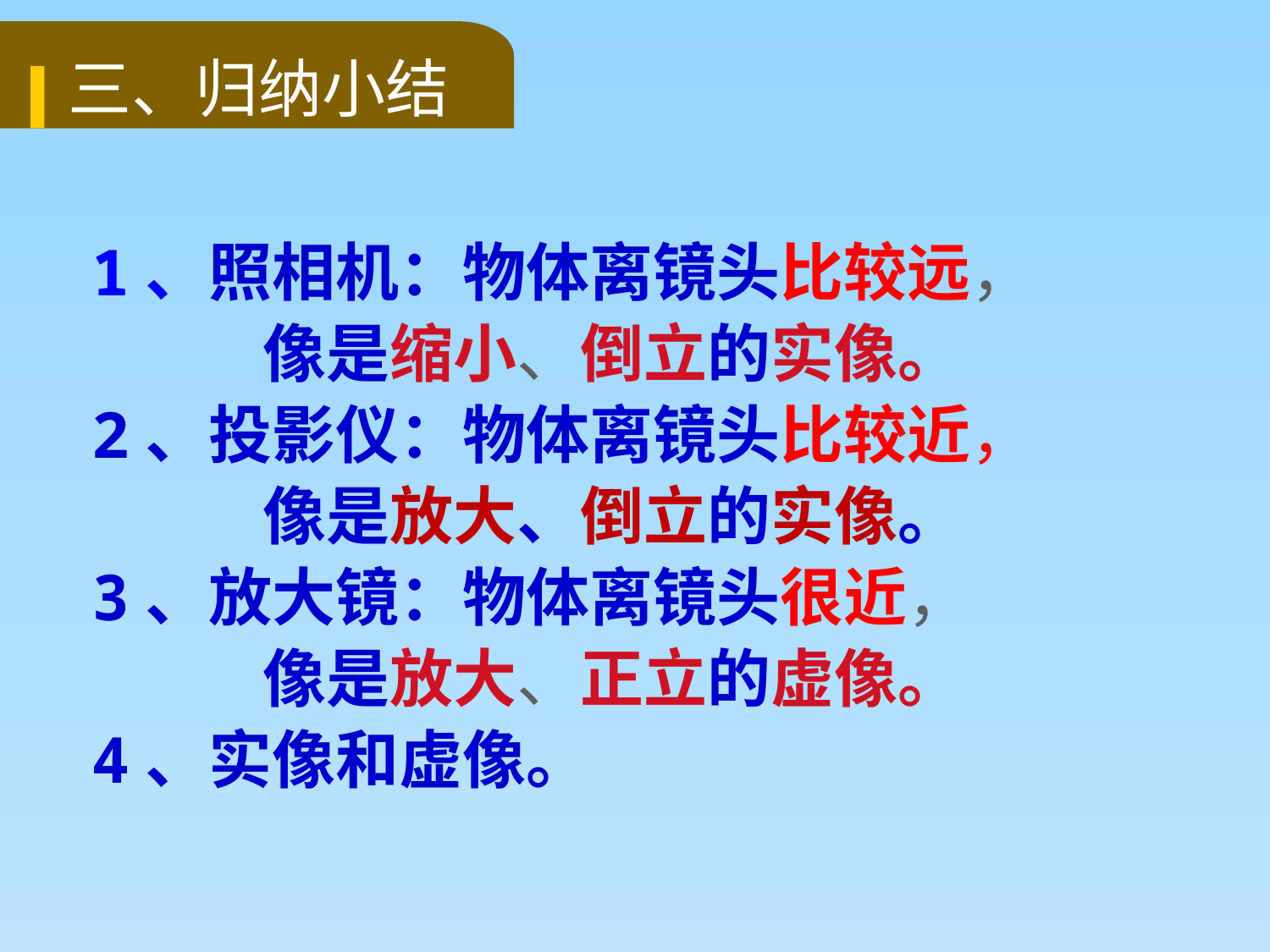

三、归纳小结

1、照相机：物体离镜头比较远，
           像是缩小、倒立的实像。
2、投影仪：物体离镜头比较近，
           像是放大、倒立的实像。
3、放大镜：物体离镜头很近，
           像是放大、正立的虚像。
4、实像和虚像。